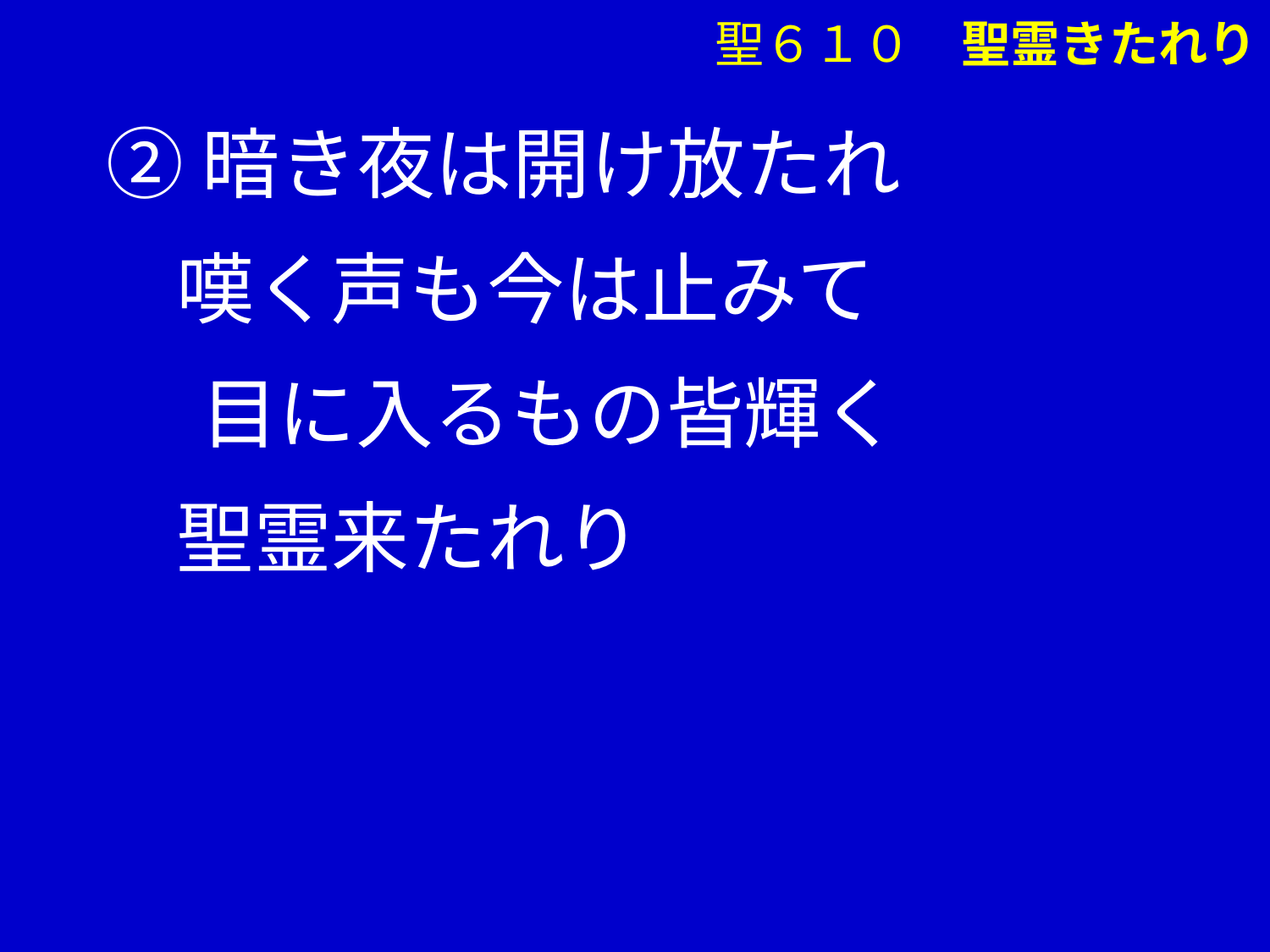

②暗き夜は開け放たれ
   嘆く声も今は止みて
　 目に入るもの皆輝く
   聖霊来たれり
聖６１０　聖霊きたれり